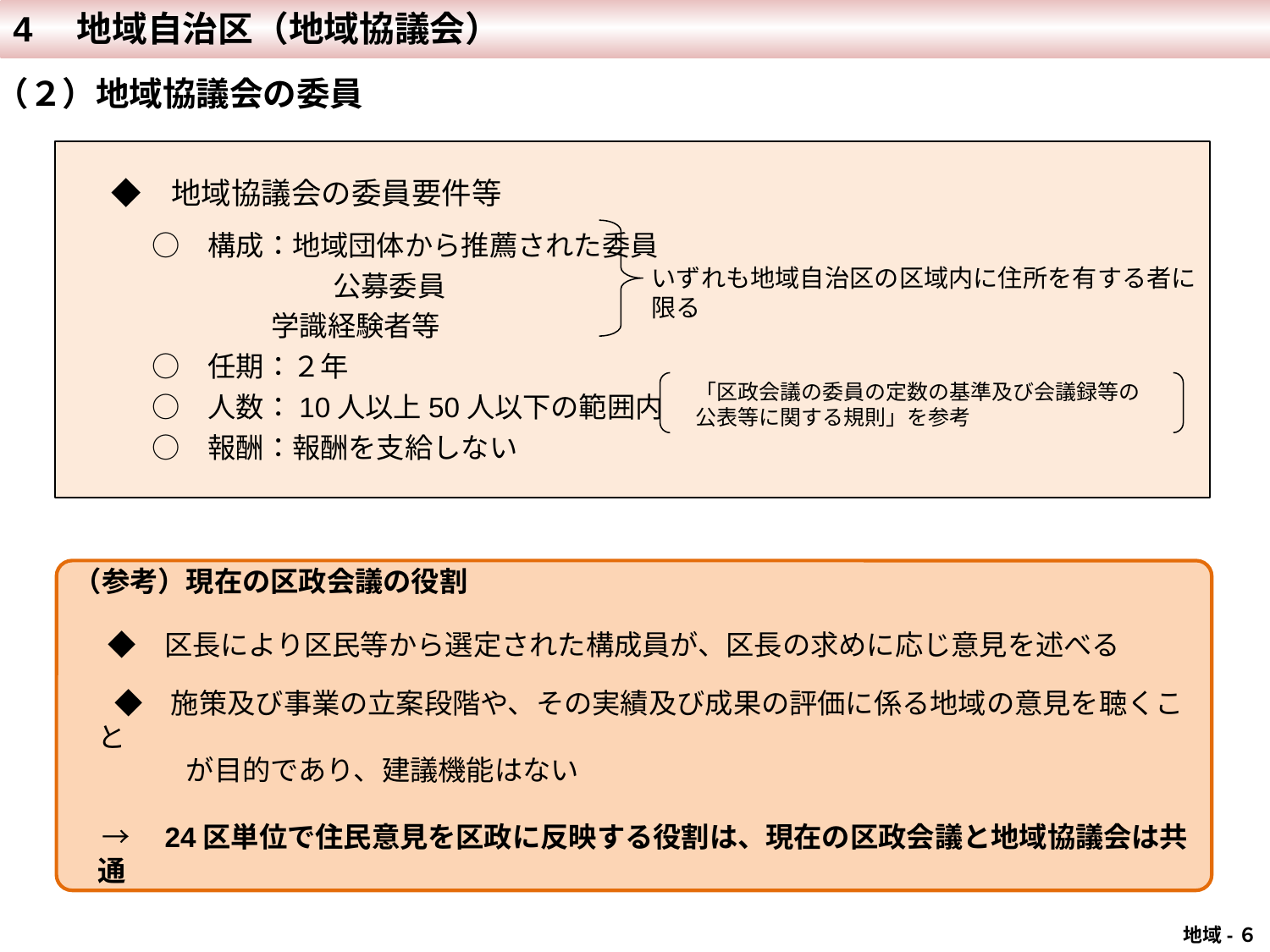

4　地域自治区（地域協議会）
（２）地域協議会の委員
 　◆　地域協議会の委員要件等
　　　○　構成：地域団体から推薦された委員
　　　　　　　　　  公募委員
　　　　　          学識経験者等
　　　○　任期：２年
　　　○　人数：10人以上50人以下の範囲内
　　　○　報酬：報酬を支給しない

いずれも地域自治区の区域内に住所を有する者に限る

「区政会議の委員の定数の基準及び会議録等の
公表等に関する規則」を参考
（参考）現在の区政会議の役割

　 ◆　区長により区民等から選定された構成員が、区長の求めに応じ意見を述べる

 　◆　施策及び事業の立案段階や、その実績及び成果の評価に係る地域の意見を聴くこと
　　　　が目的であり、建議機能はない

　→　24区単位で住民意見を区政に反映する役割は、現在の区政会議と地域協議会は共通
 地域-６